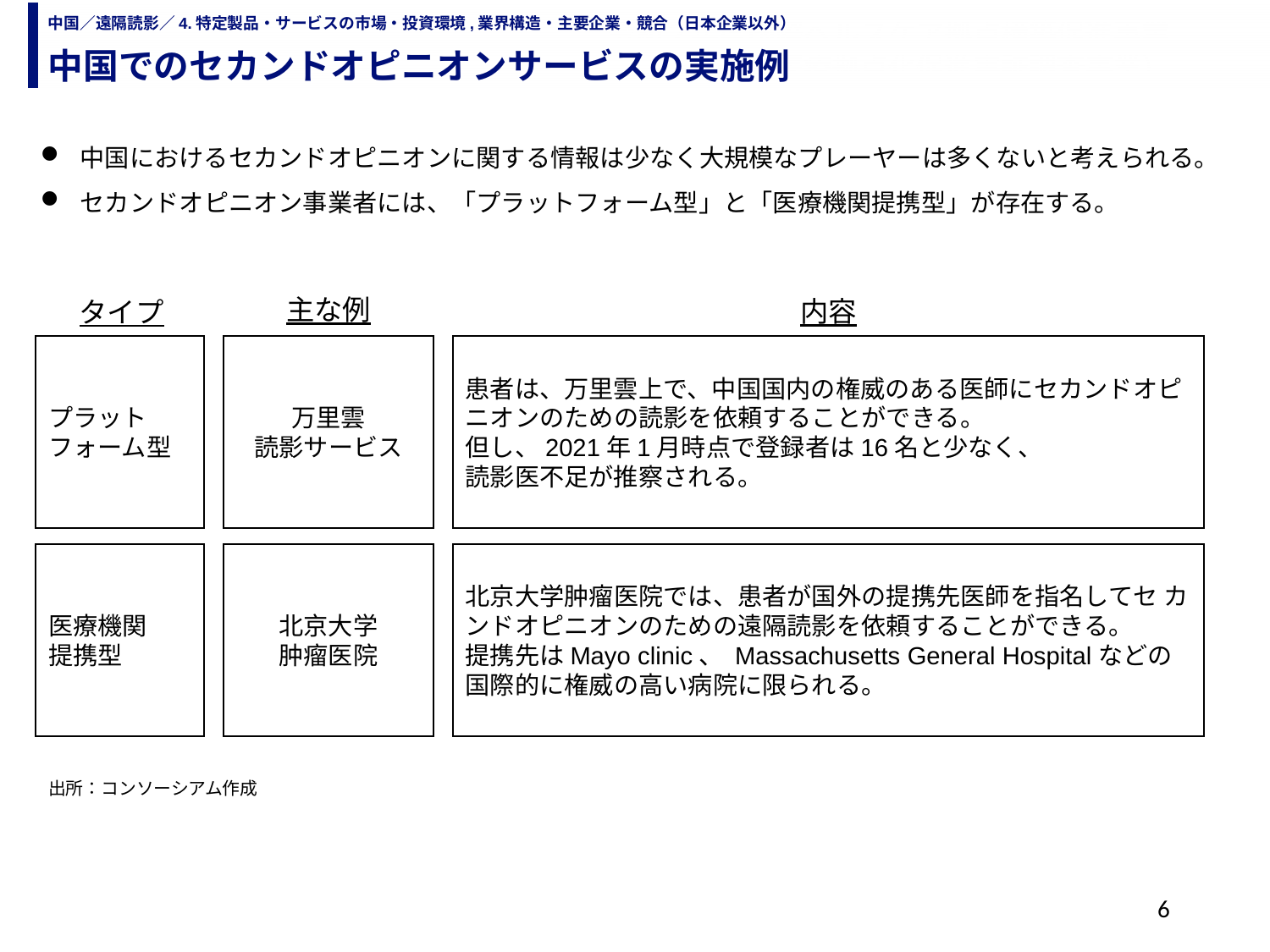

中国でのセカンドオピニオンサービスの実施例
中国／遠隔読影／4.特定製品・サービスの市場・投資環境,業界構造・主要企業・競合（日本企業以外）
中国におけるセカンドオピニオンに関する情報は少なく大規模なプレーヤーは多くないと考えられる。
セカンドオピニオン事業者には、「プラットフォーム型」と「医療機関提携型」が存在する。
主な例
内容
タイプ
プラット
フォーム型
万里雲
読影サービス
患者は、万里雲上で、中国国内の権威のある医師にセカンドオピニオンのための読影を依頼することができる。
但し、2021年1月時点で登録者は16名と少なく、
読影医不足が推察される。
医療機関
提携型
北京大学
肿瘤医院
北京大学肿瘤医院では、患者が国外の提携先医師を指名してセ カンドオピニオンのための遠隔読影を依頼することができる。
提携先はMayo clinic、 Massachusetts General Hospitalなどの国際的に権威の高い病院に限られる。
出所：コンソーシアム作成
6